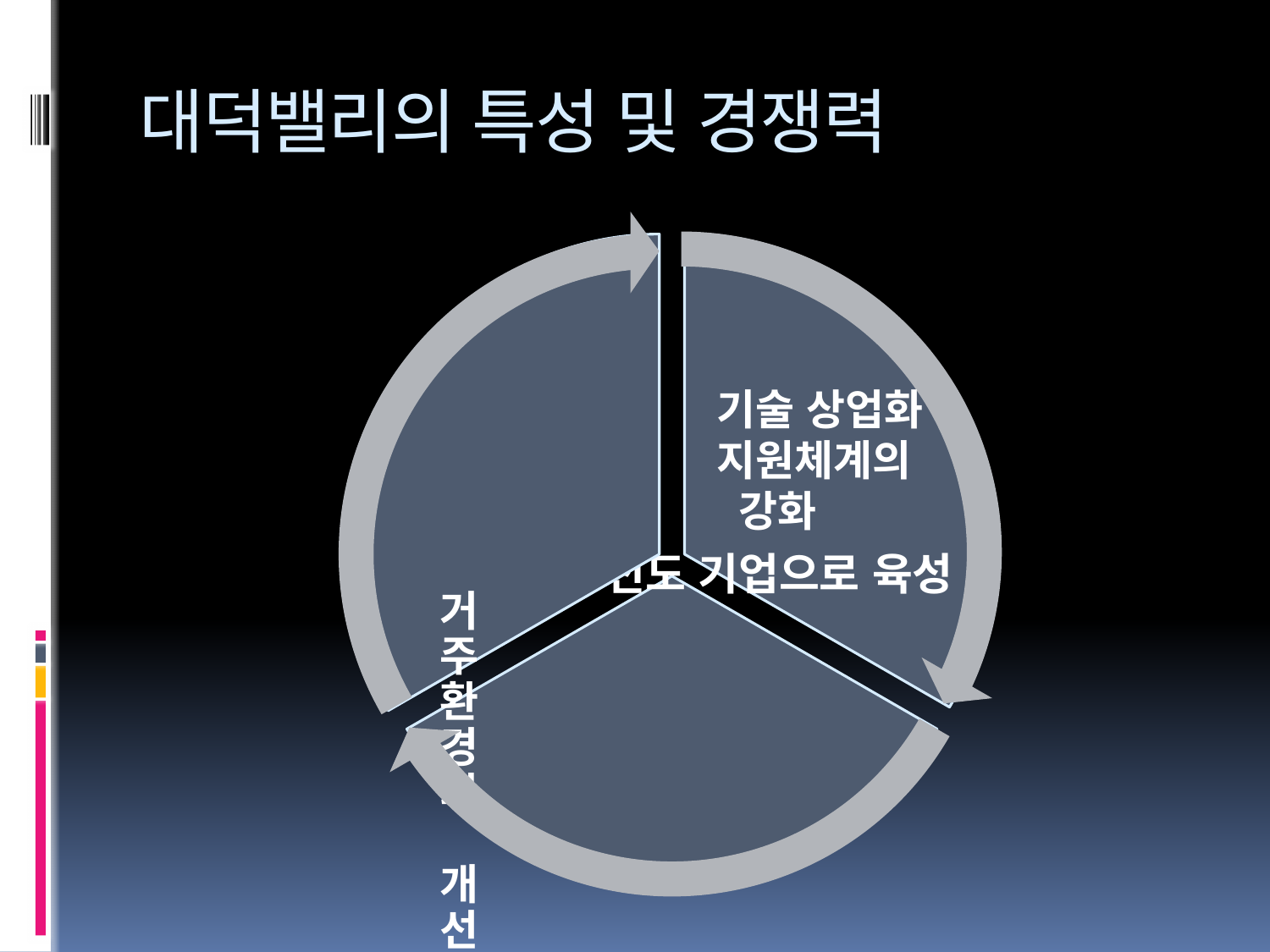

# 대덕밸리의 특성 및 경쟁력

성공벤처를 선도 기업으로 육성
거주환경의 개선
기술 상업화
지원체계의
 강화